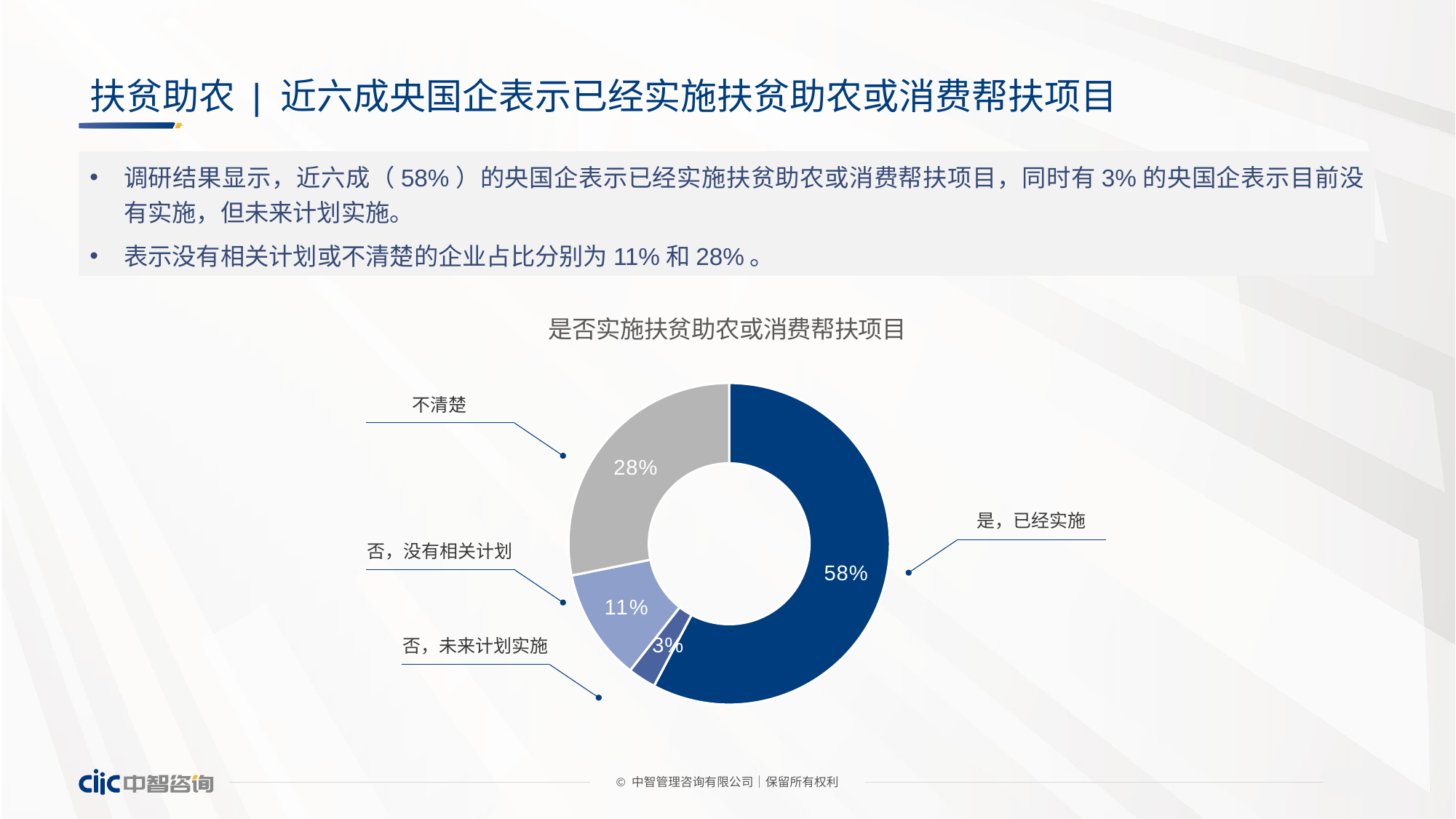

# 扶贫助农 | 近六成央国企表示已经实施扶贫助农或消费帮扶项目
调研结果显示，近六成（58%）的央国企表示已经实施扶贫助农或消费帮扶项目，同时有3%的央国企表示目前没有实施，但未来计划实施。
表示没有相关计划或不清楚的企业占比分别为11%和28%。

### Chart: 是否实施扶贫助农或消费帮扶项目

| Category | 占比 |
|---|---|
| 是，已经实施 | 0.577464788732394 |
| 否，未来计划实施 | 0.028169014084507 |
| 否，没有相关计划 | 0.112676056338028 |
| 不清楚 | 0.28169014084507 |
不清楚
是，已经实施
否，没有相关计划
否，未来计划实施
© 中智管理咨询有限公司│保留所有权利
37